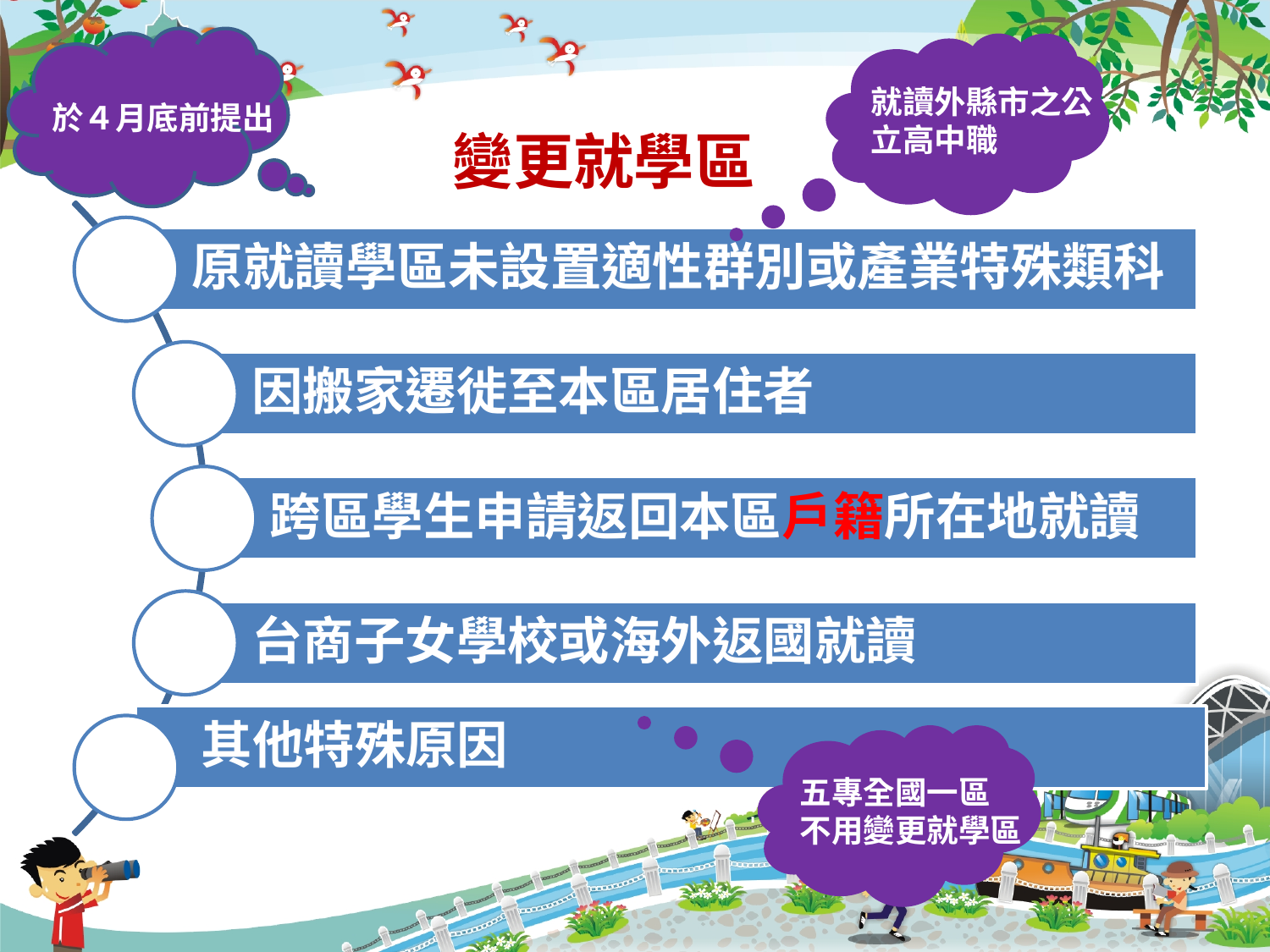

於４月底前提出

就讀外縣市之公立高中職

# 變更就學區
原就讀學區未設置適性群別或產業特殊類科
因搬家遷徙至本區居住者
跨區學生申請返回本區戶籍所在地就讀
台商子女學校或海外返國就讀
其他特殊原因

五專全國一區
不用變更就學區